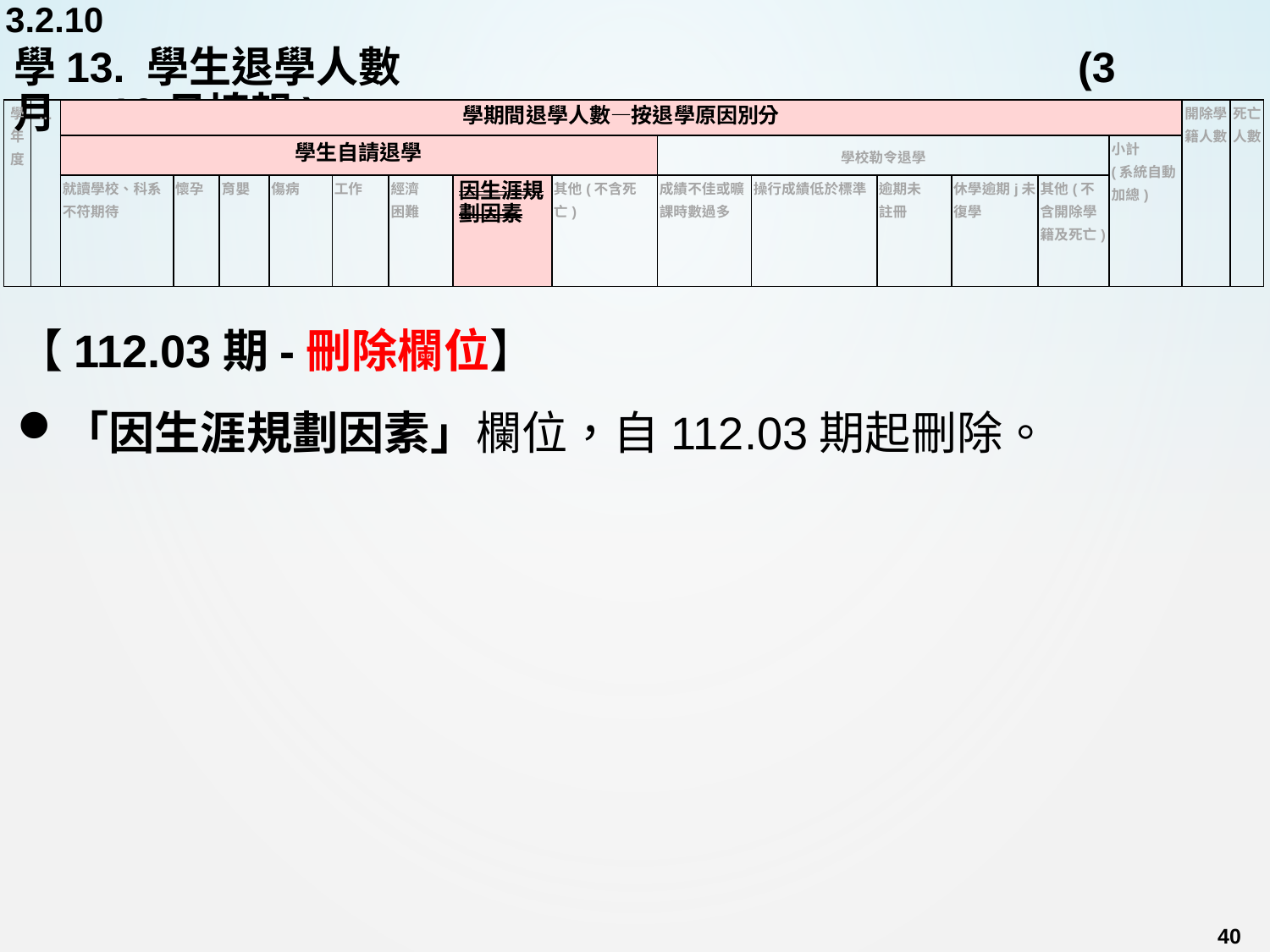

3.2.10
# 學13. 學生退學人數				   	    (3月、10月填報)
| 學年度 | … | 學期間退學人數—按退學原因別分 |  |  |  |  |  |  |  |  |  |  |  |  |  | 開除學籍人數 | 死亡人數 |
| --- | --- | --- | --- | --- | --- | --- | --- | --- | --- | --- | --- | --- | --- | --- | --- | --- | --- |
|  |  | 學生自請退學 |  |  |  |  |  |  |  | 學校勒令退學 |  |  |  |  | 小計 (系統自動加總) |  |  |
|  |  | 就讀學校、科系不符期待 | 懷孕 | 育嬰 | 傷病 | 工作 | 經濟 困難 | 因生涯規劃因素 | 其他(不含死亡) | 成績不佳或曠課時數過多 | 操行成績低於標準 | 逾期未 註冊 | 休學逾期j未復學 | 其他(不含開除學籍及死亡) |  |  |  |
【112.03期-刪除欄位】
「因生涯規劃因素」欄位，自112.03期起刪除。